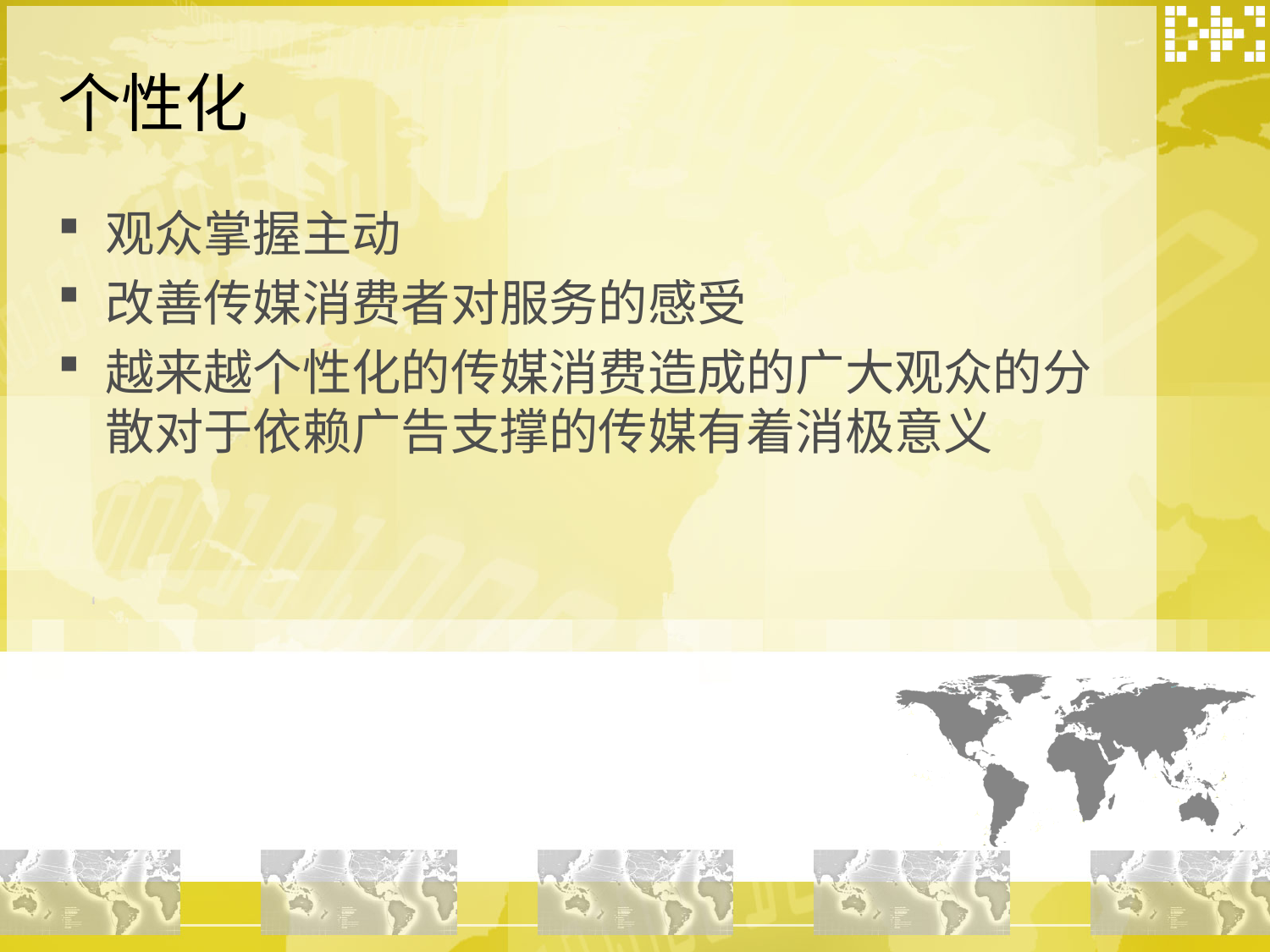

# 个性化
观众掌握主动
改善传媒消费者对服务的感受
越来越个性化的传媒消费造成的广大观众的分散对于依赖广告支撑的传媒有着消极意义